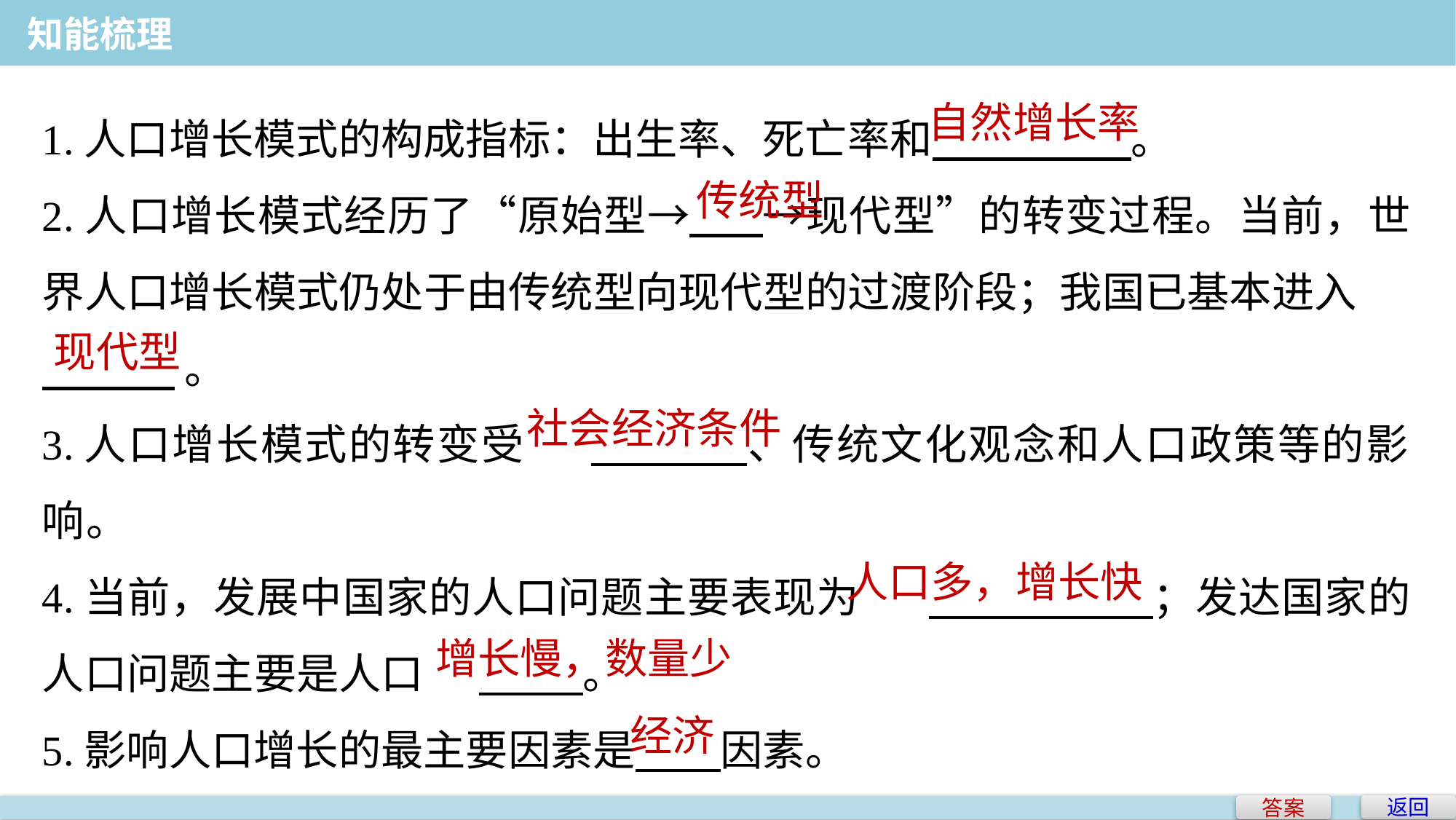

知能梳理
1.人口增长模式的构成指标：出生率、死亡率和                     。
2.人口增长模式经历了“原始型→       →现代型”的转变过程。当前，世界人口增长模式仍处于由传统型向现代型的过渡阶段；我国已基本进入
              。
3.人口增长模式的转变受	              、传统文化观念和人口政策等的影响。
4.当前，发展中国家的人口问题主要表现为	                      ；发达国家的人口问题主要是人口	           。
5.影响人口增长的最主要因素是         因素。
自然增长率
传统型
现代型
社会经济条件
人口多，增长快
增长慢，数量少
经济
返回
答案